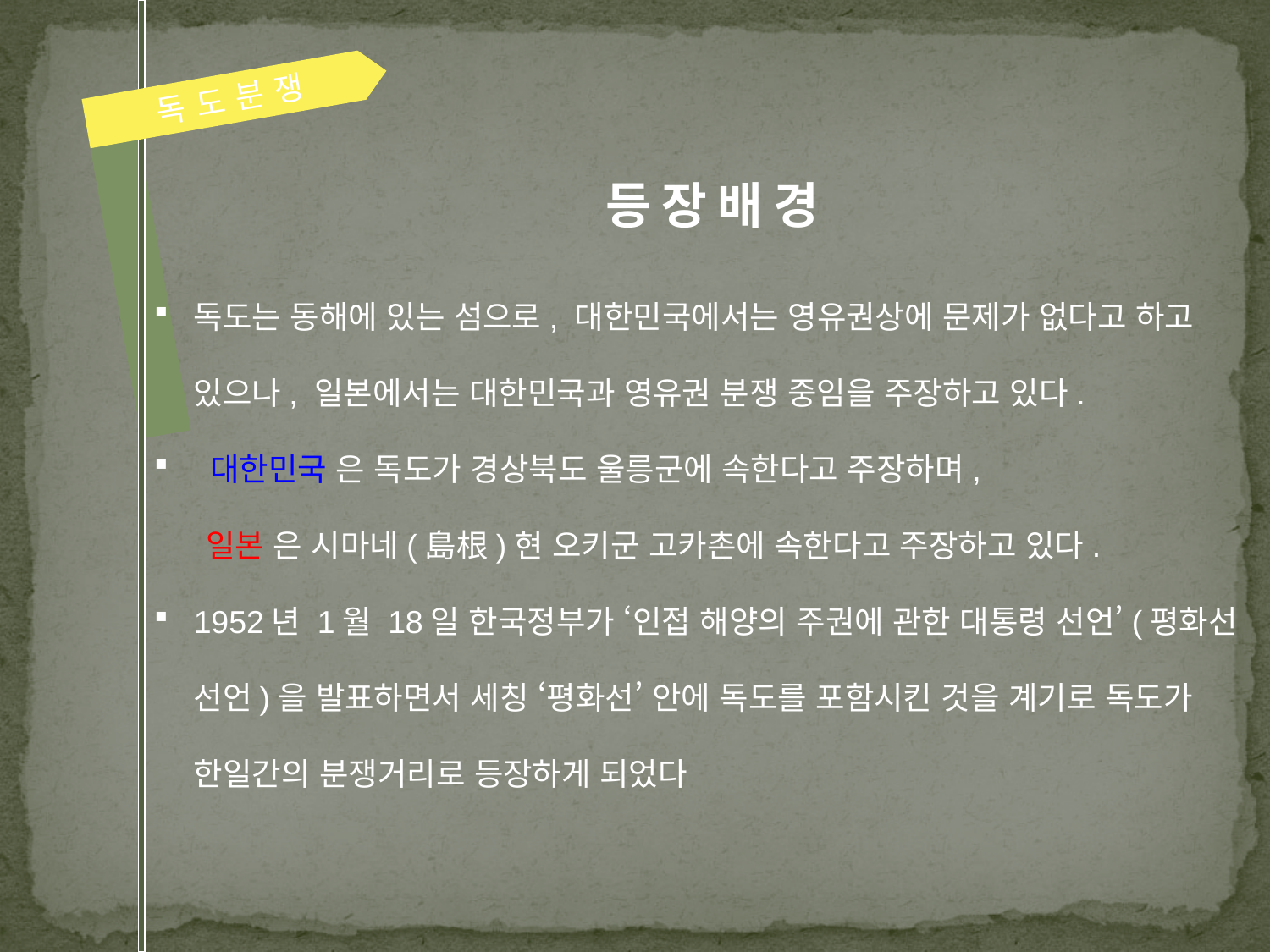

독도분쟁

등장배경
독도는 동해에 있는 섬으로, 대한민국에서는 영유권상에 문제가 없다고 하고 있으나, 일본에서는 대한민국과 영유권 분쟁 중임을 주장하고 있다.
 대한민국 은 독도가 경상북도 울릉군에 속한다고 주장하며,
     일본 은 시마네(島根)현 오키군 고카촌에 속한다고 주장하고 있다.
1952년 1월 18일 한국정부가 ‘인접 해양의 주권에 관한 대통령 선언’(평화선 선언)을 발표하면서 세칭 ‘평화선’ 안에 독도를 포함시킨 것을 계기로 독도가 한일간의 분쟁거리로 등장하게 되었다